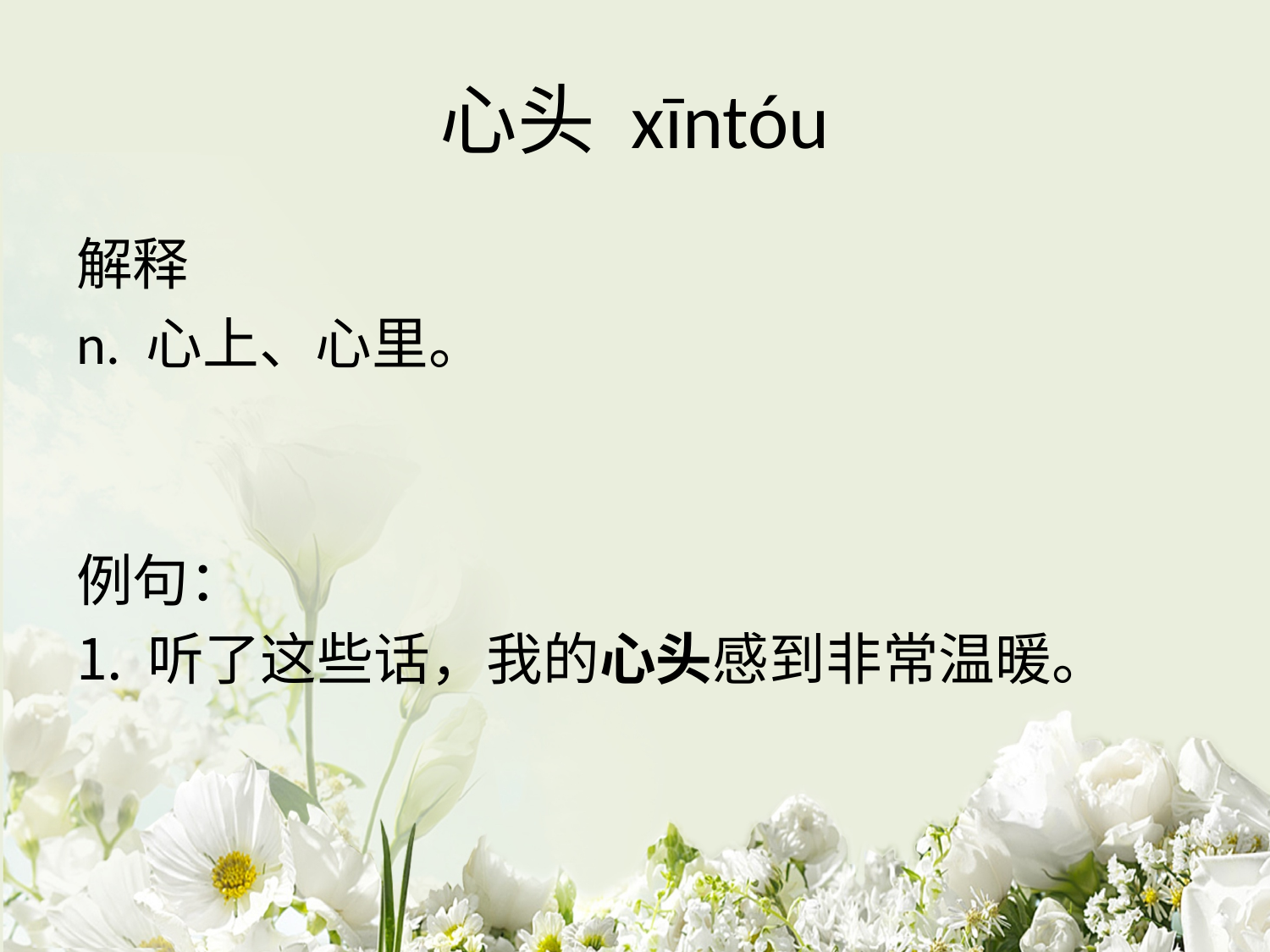

# 心头 xīntóu
解释
n. 心上、心里。

例句：
听了这些话，我的心头感到非常温暖。